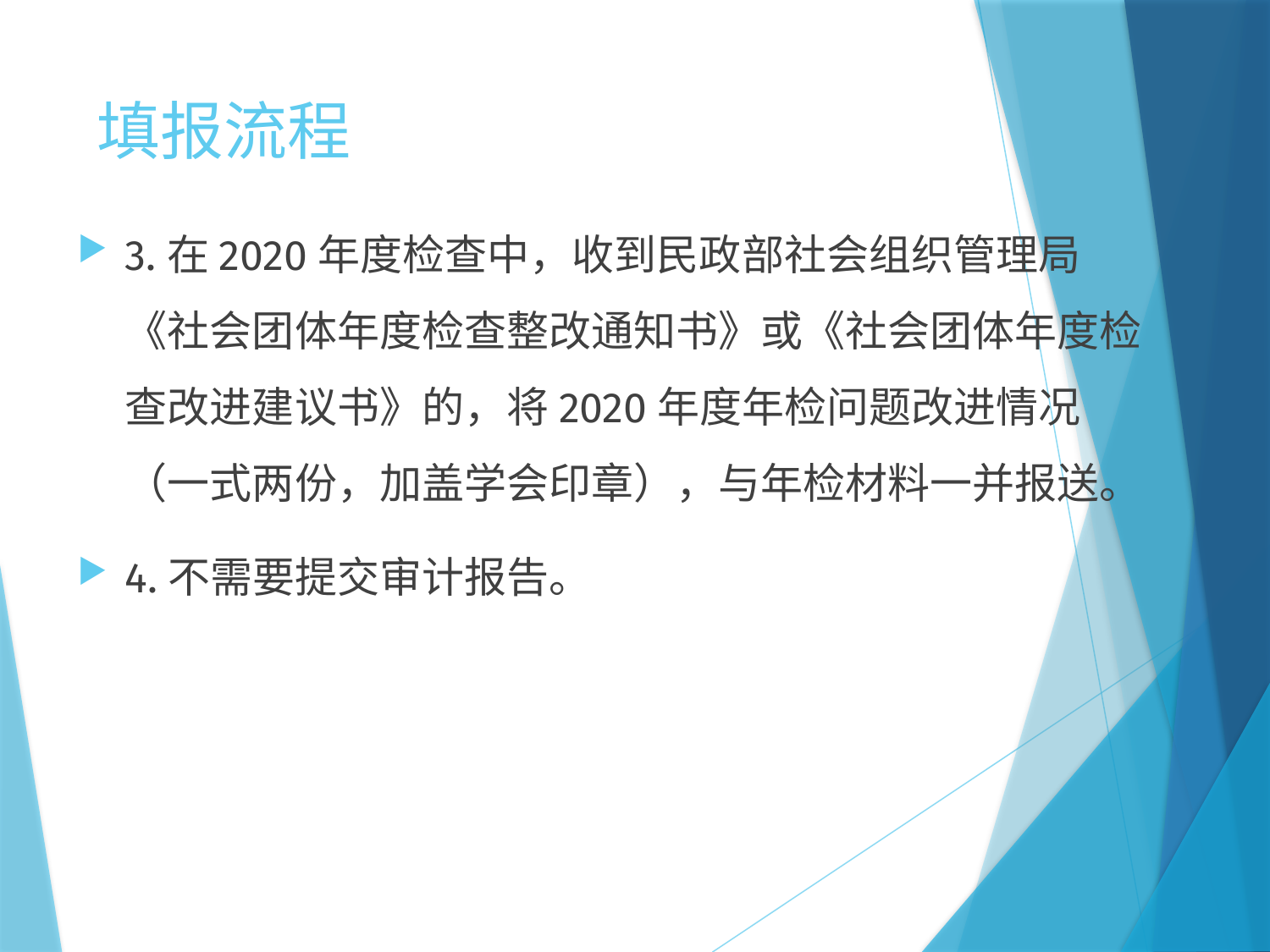

# 填报流程
3.在2020年度检查中，收到民政部社会组织管理局《社会团体年度检查整改通知书》或《社会团体年度检查改进建议书》的，将2020年度年检问题改进情况（一式两份，加盖学会印章），与年检材料一并报送。
4.不需要提交审计报告。